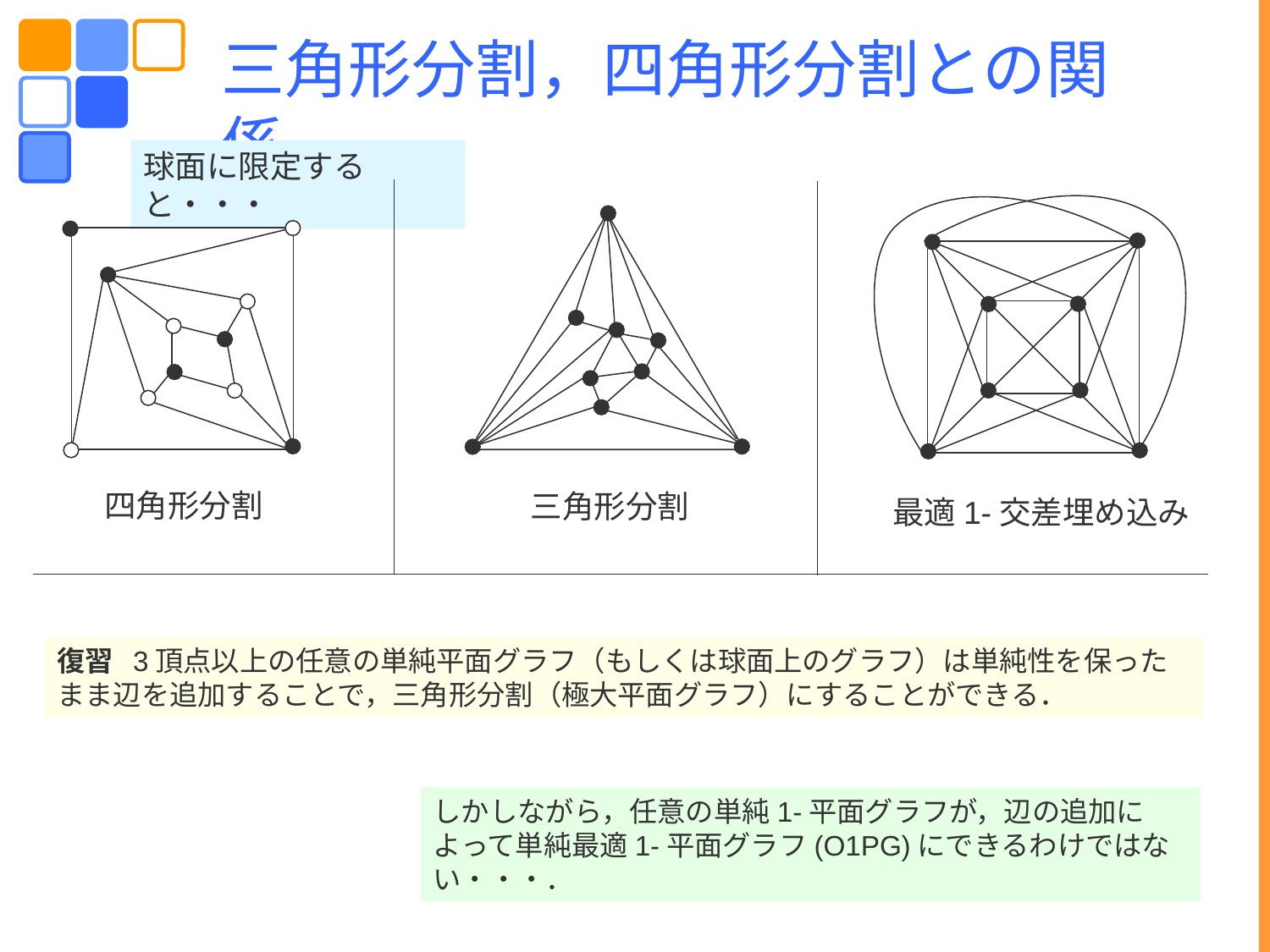

三角形分割，四角形分割との関係
球面に限定すると・・・

四角形分割
三角形分割
最適1-交差埋め込み
復習  3頂点以上の任意の単純平面グラフ（もしくは球面上のグラフ）は単純性を保ったまま辺を追加することで，三角形分割（極大平面グラフ）にすることができる．
しかしながら，任意の単純1-平面グラフが，辺の追加によって単純最適1-平面グラフ(O1PG)にできるわけではない・・・．